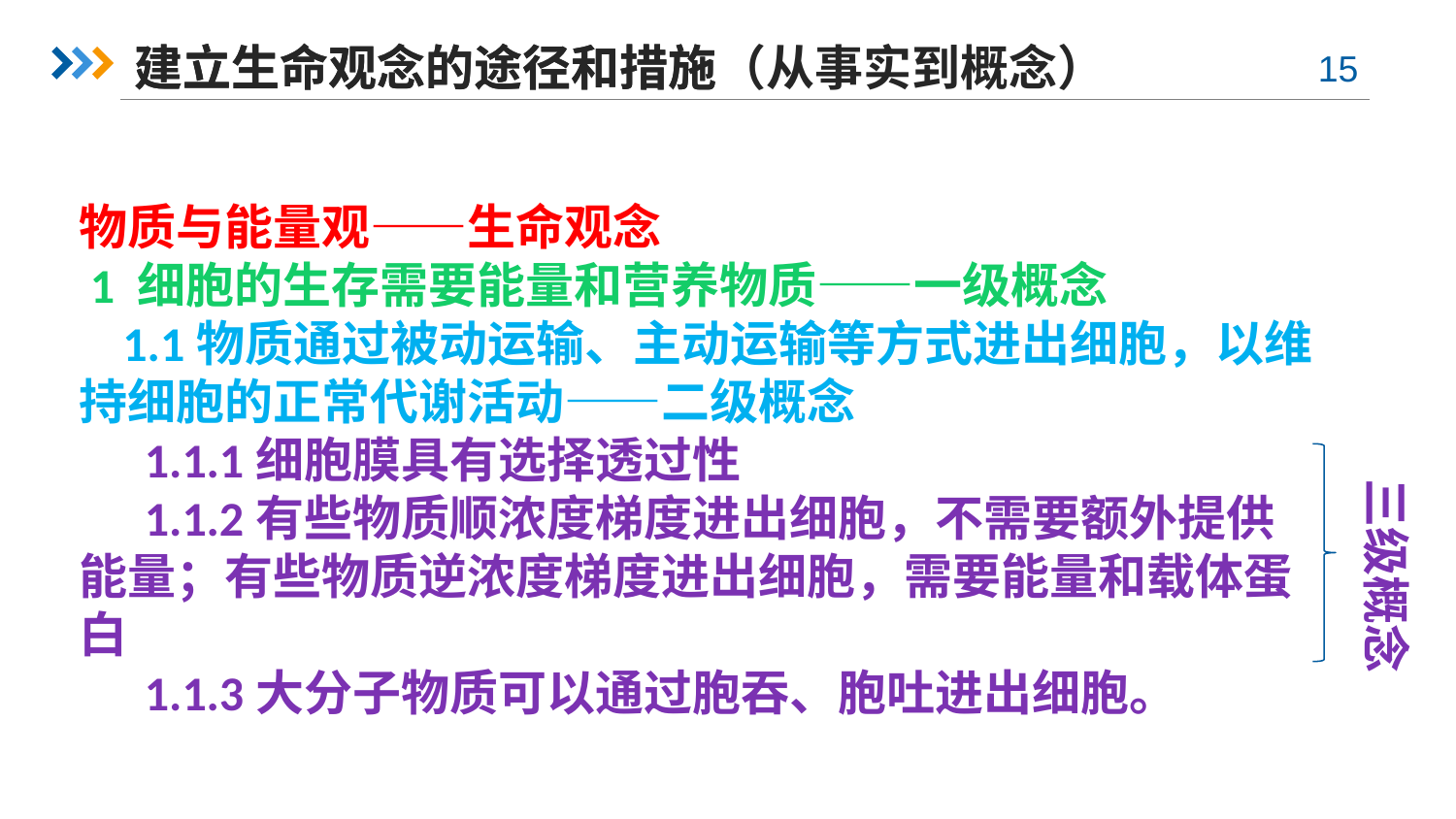

建立生命观念的途径和措施
建立生命观念的途径和措施（从事实到概念）
物质与能量观——生命观念 1 细胞的生存需要能量和营养物质——一级概念    1.1物质通过被动运输、主动运输等方式进出细胞，以维持细胞的正常代谢活动——二级概念
      1.1.1细胞膜具有选择透过性      1.1.2有些物质顺浓度梯度进出细胞，不需要额外提供能量；有些物质逆浓度梯度进出细胞，需要能量和载体蛋白      1.1.3大分子物质可以通过胞吞、胞吐进出细胞。

三级概念